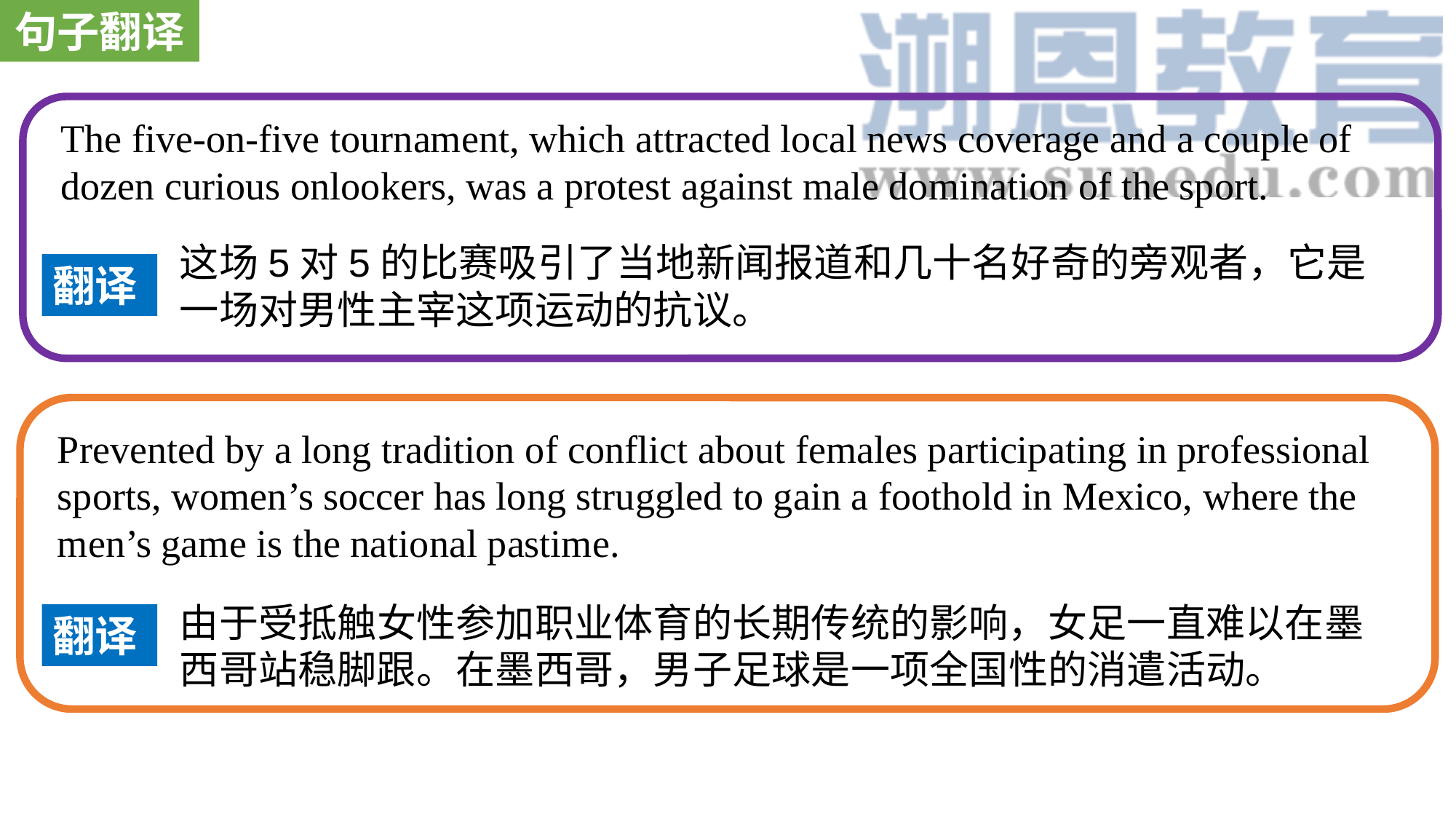

句子翻译

The five-on-five tournament, which attracted local news coverage and a couple of dozen curious onlookers, was a protest against male domination of the sport.
这场5对5的比赛吸引了当地新闻报道和几十名好奇的旁观者，它是一场对男性主宰这项运动的抗议。
翻译

Prevented by a long tradition of conflict about females participating in professional sports, women’s soccer has long struggled to gain a foothold in Mexico, where the men’s game is the national pastime.
由于受抵触女性参加职业体育的长期传统的影响，女足一直难以在墨西哥站稳脚跟。在墨西哥，男子足球是一项全国性的消遣活动。
翻译